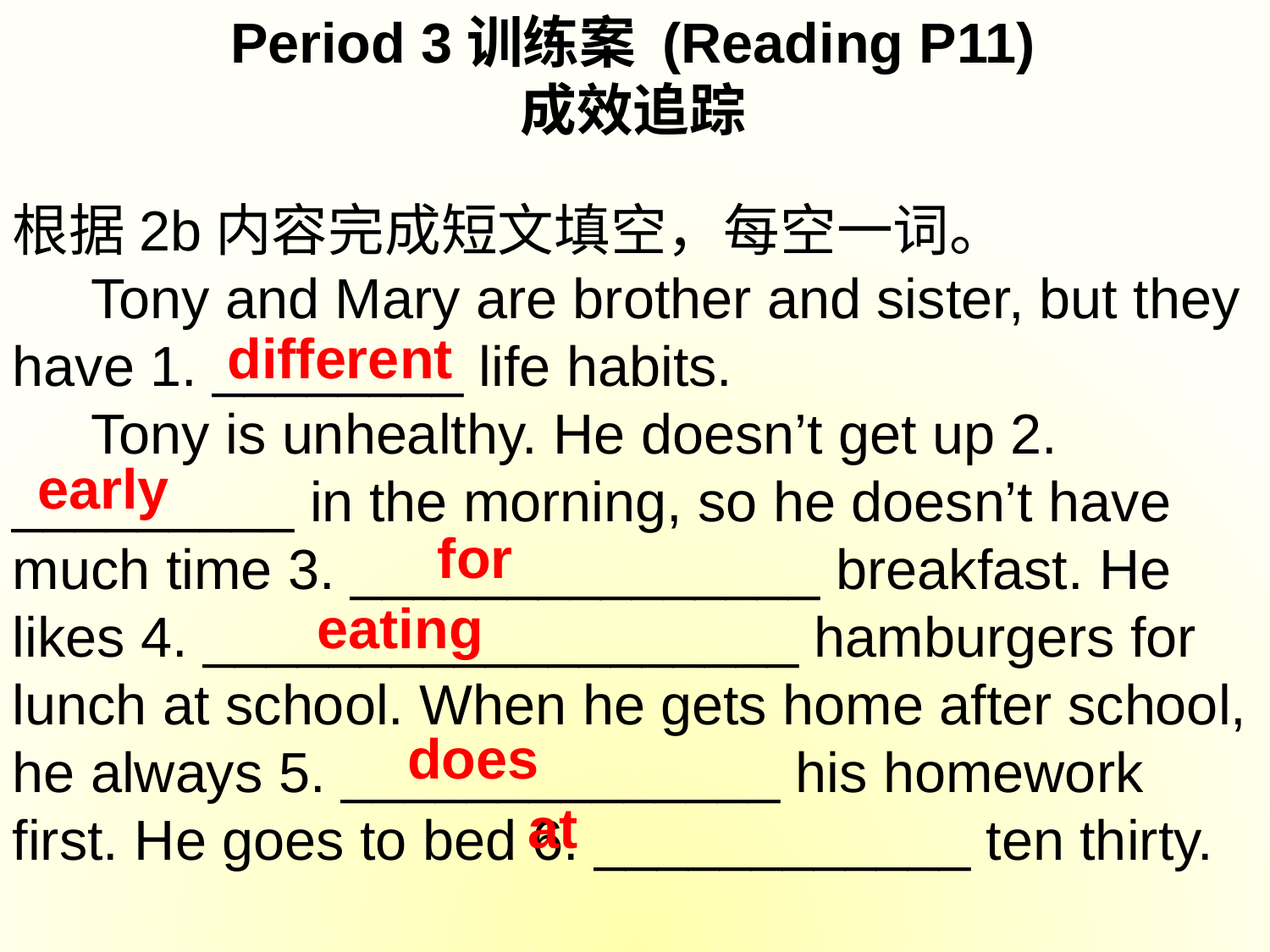

Period 3训练案 (Reading P11)
成效追踪
根据2b内容完成短文填空，每空一词。
     Tony and Mary are brother and sister, but they have 1. ________ life habits.
     Tony is unhealthy. He doesn’t get up 2. _________ in the morning, so he doesn’t have much time 3. _______________ breakfast. He likes 4. ___________________ hamburgers for lunch at school. When he gets home after school, he always 5. ______________ his homework first. He goes to bed 6. ____________ ten thirty.

different
early
for
eating
does
at